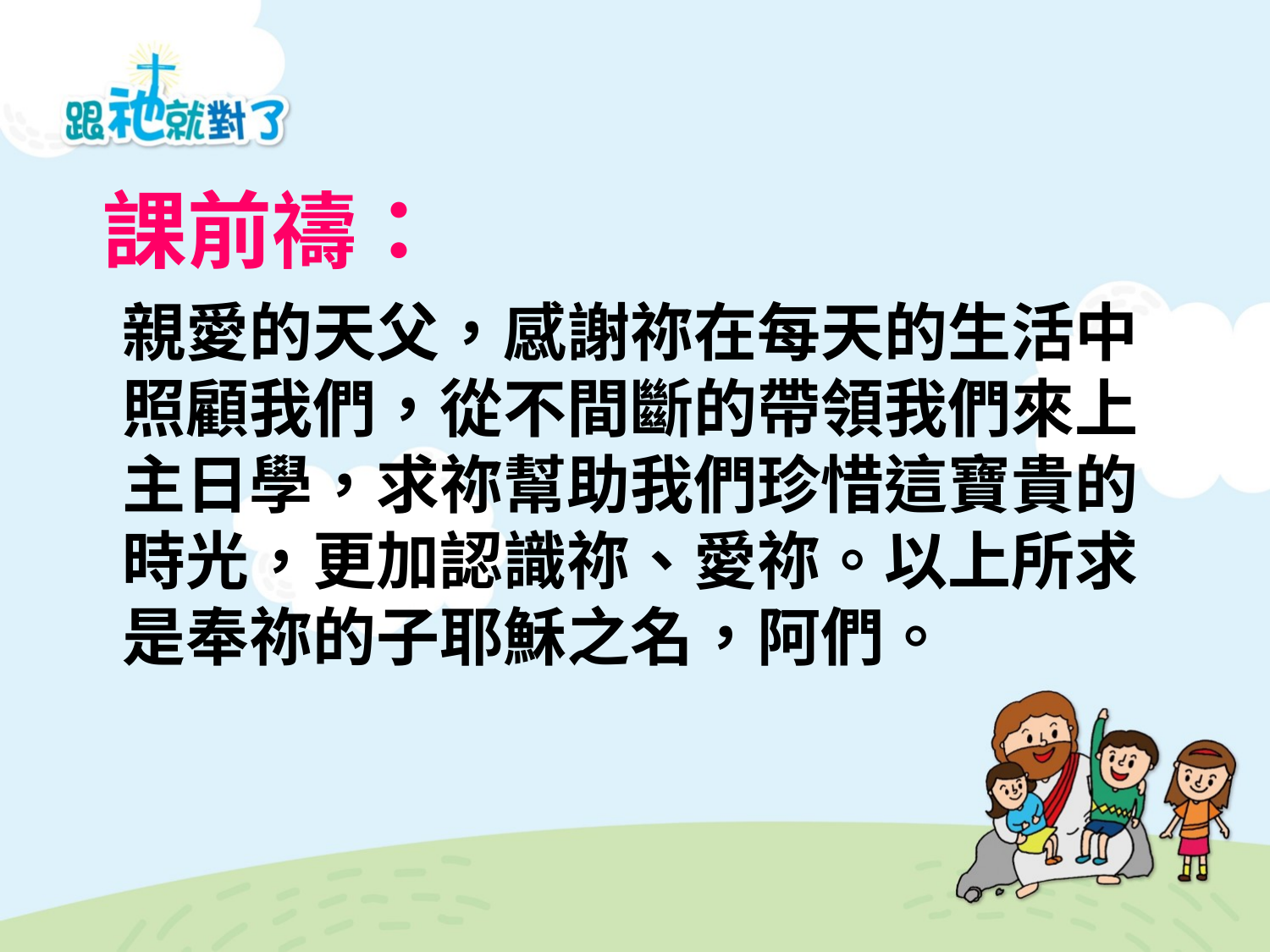

課前禱：
親愛的天父，感謝祢在每天的生活中照顧我們，從不間斷的帶領我們來上主日學，求祢幫助我們珍惜這寶貴的時光，更加認識祢、愛祢。以上所求是奉祢的子耶穌之名，阿們。